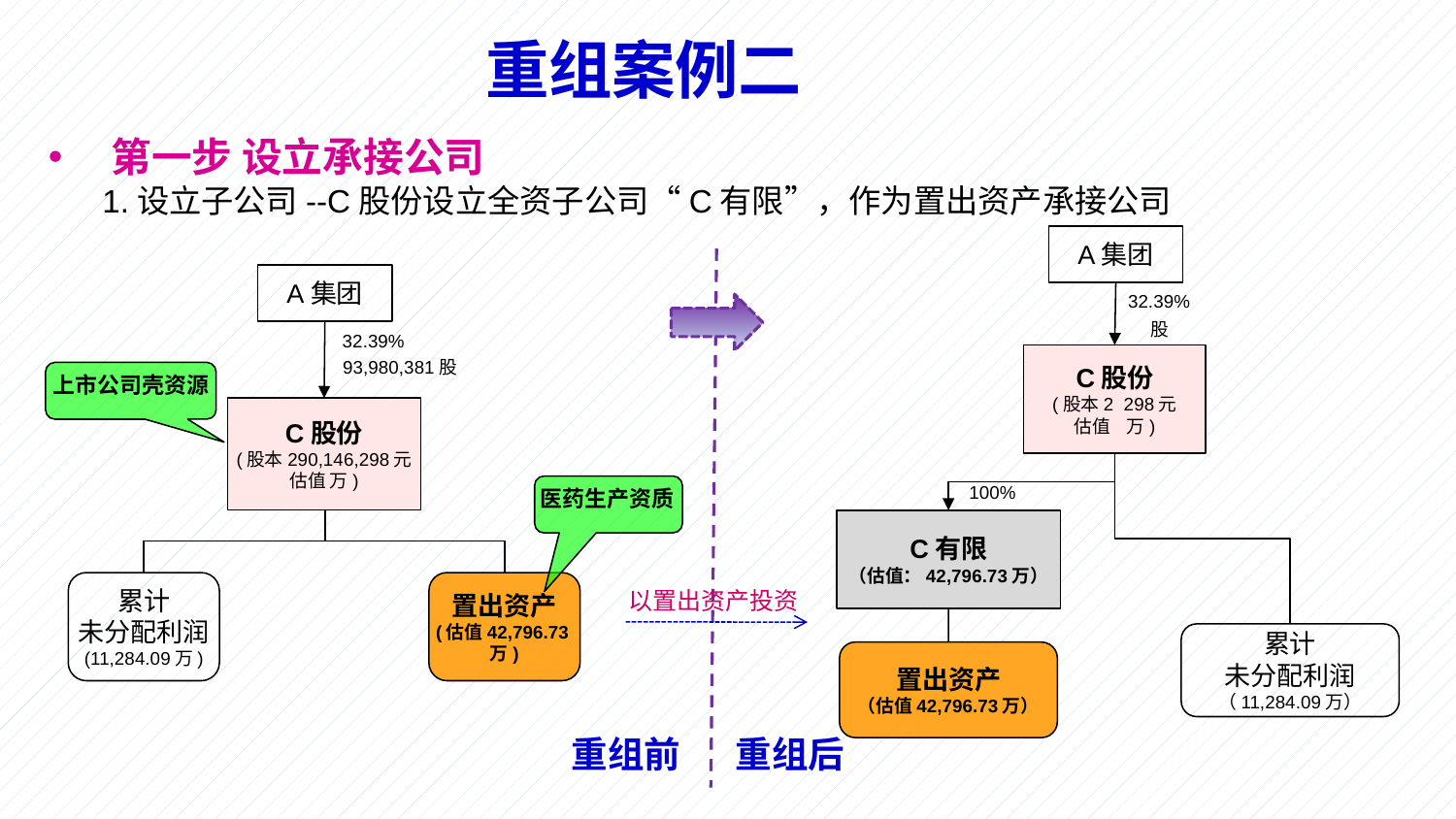

# 重组案例二
  第一步 设立承接公司
      1.设立子公司--C股份设立全资子公司“C有限”，作为置出资产承接公司
A集团
A集团
32.39%

     股
32.39%
C股份
(股本2  298元
估值    万)
93,980,381股
上市公司壳资源
C股份
(股本290,146,298元
估值 万)
100%
医药生产资质
C有限
（估值：42,796.73万）
累计
未分配利润
(11,284.09万)
置出资产
(估值42,796.73万)
以置出资产投资
累计
未分配利润
（11,284.09万）
置出资产
（估值42,796.73万）
重组前
重组后